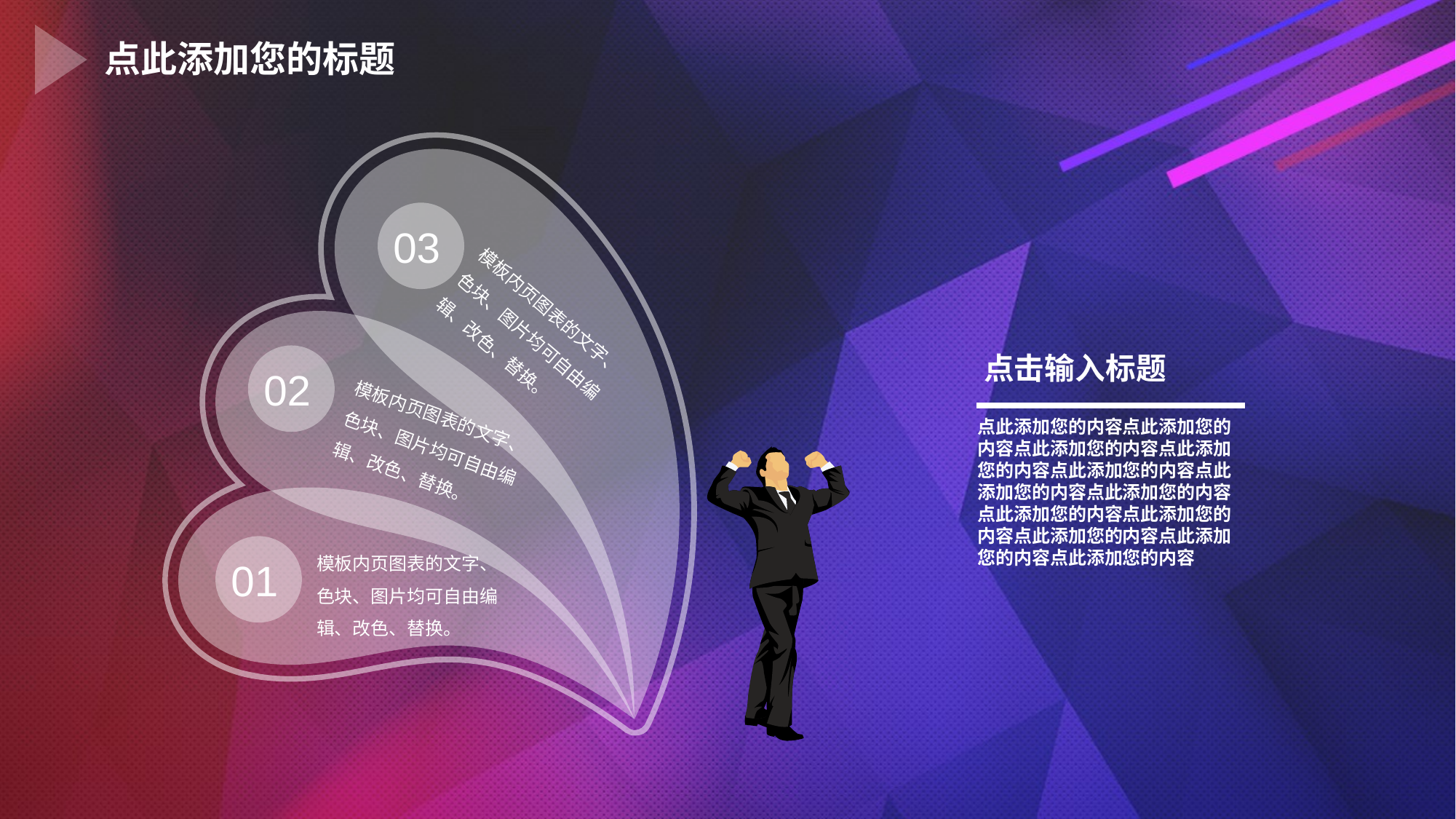

点此添加您的标题

03
模板内页图表的文字、色块、图片均可自由编辑、改色、替换。

点击输入标题

02
模板内页图表的文字、色块、图片均可自由编辑、改色、替换。
点此添加您的内容点此添加您的内容点此添加您的内容点此添加您的内容点此添加您的内容点此添加您的内容点此添加您的内容点此添加您的内容点此添加您的内容点此添加您的内容点此添加您的内容点此添加您的内容

模板内页图表的文字、色块、图片均可自由编辑、改色、替换。

01